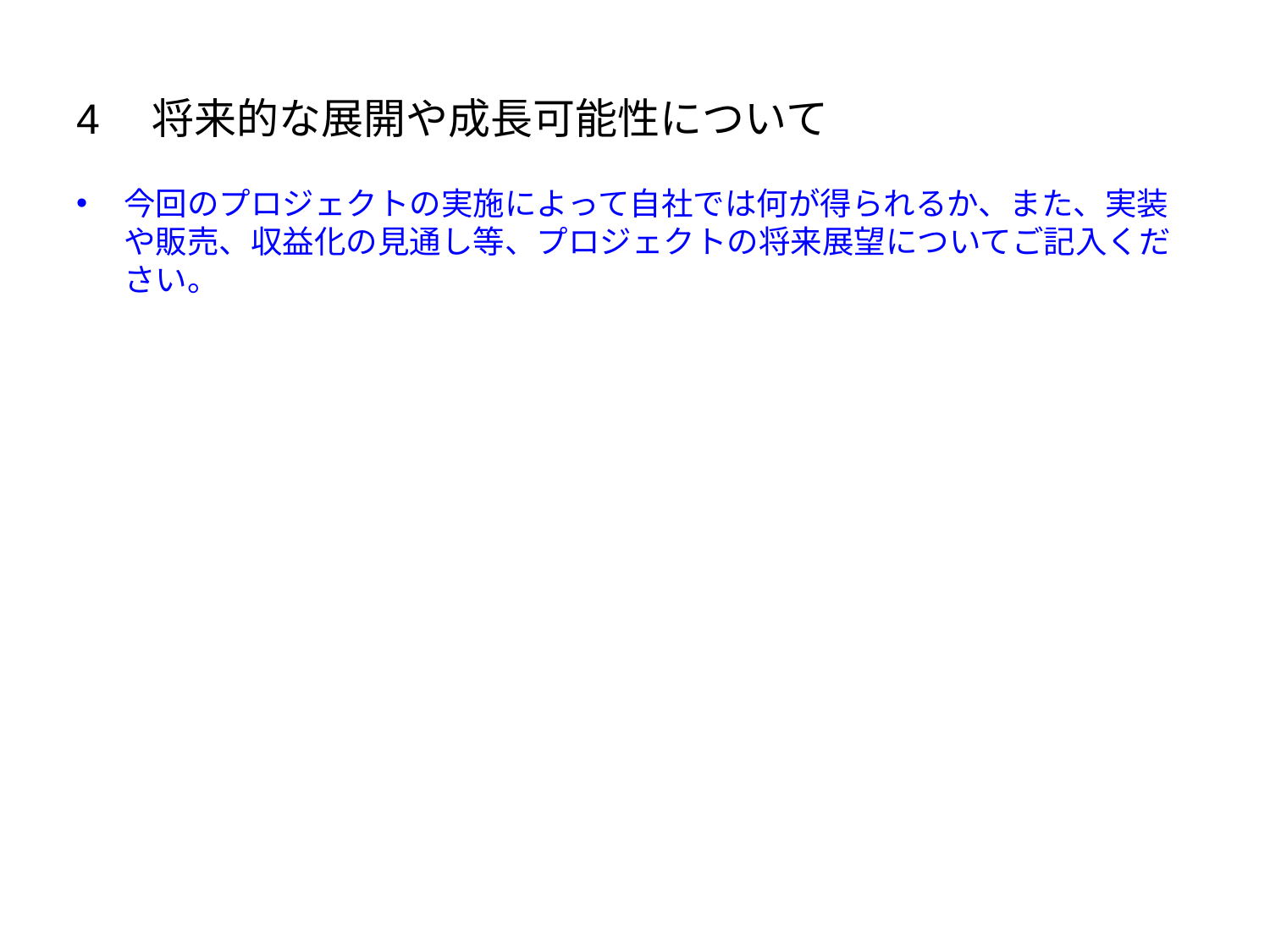

# 4　将来的な展開や成長可能性について
今回のプロジェクトの実施によって自社では何が得られるか、また、実装や販売、収益化の見通し等、プロジェクトの将来展望についてご記入ください。